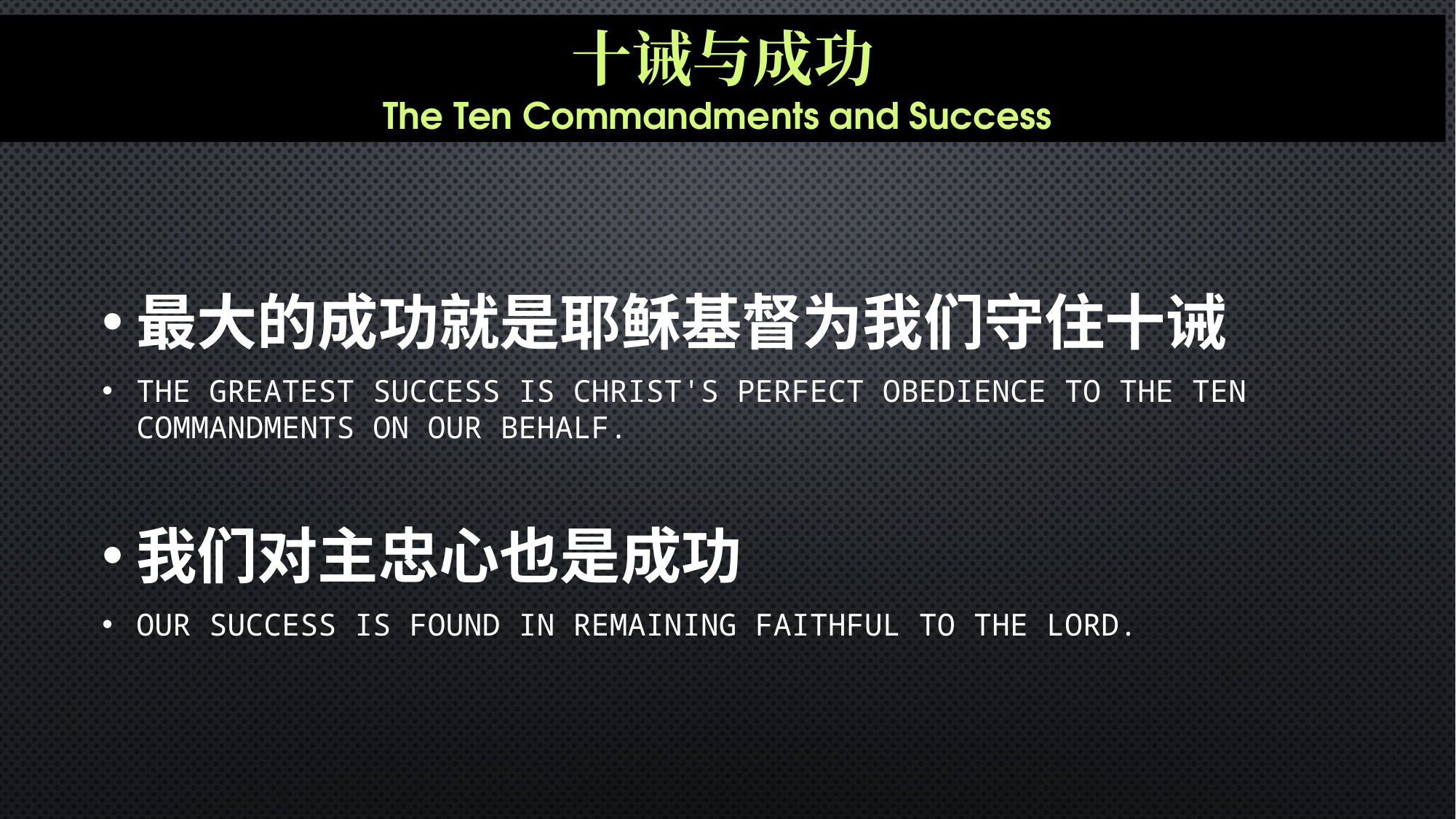

十诫与成功
The Ten Commandments and Success
最大的成功就是耶稣基督为我们守住十诫
The greatest success is Christ's perfect obedience to the Ten Commandments on our behalf.

我们对主忠心也是成功
Our success is found in remaining faithful to the Lord.